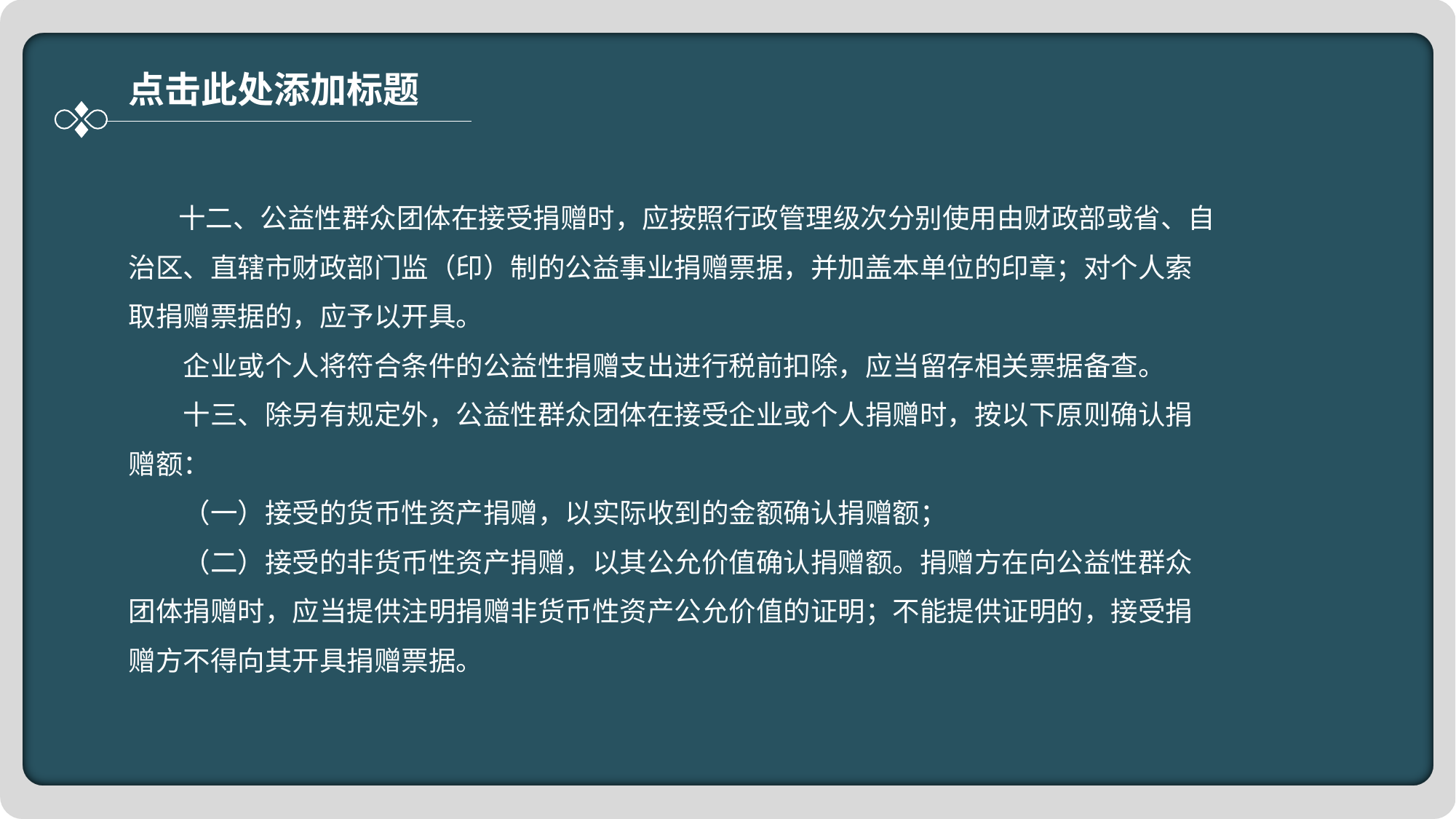

点击此处添加标题

       十二、公益性群众团体在接受捐赠时，应按照行政管理级次分别使用由财政部或省、自治区、直辖市财政部门监（印）制的公益事业捐赠票据，并加盖本单位的印章；对个人索取捐赠票据的，应予以开具。
　　企业或个人将符合条件的公益性捐赠支出进行税前扣除，应当留存相关票据备查。
　　十三、除另有规定外，公益性群众团体在接受企业或个人捐赠时，按以下原则确认捐赠额：
　　（一）接受的货币性资产捐赠，以实际收到的金额确认捐赠额；
　　（二）接受的非货币性资产捐赠，以其公允价值确认捐赠额。捐赠方在向公益性群众团体捐赠时，应当提供注明捐赠非货币性资产公允价值的证明；不能提供证明的，接受捐赠方不得向其开具捐赠票据。